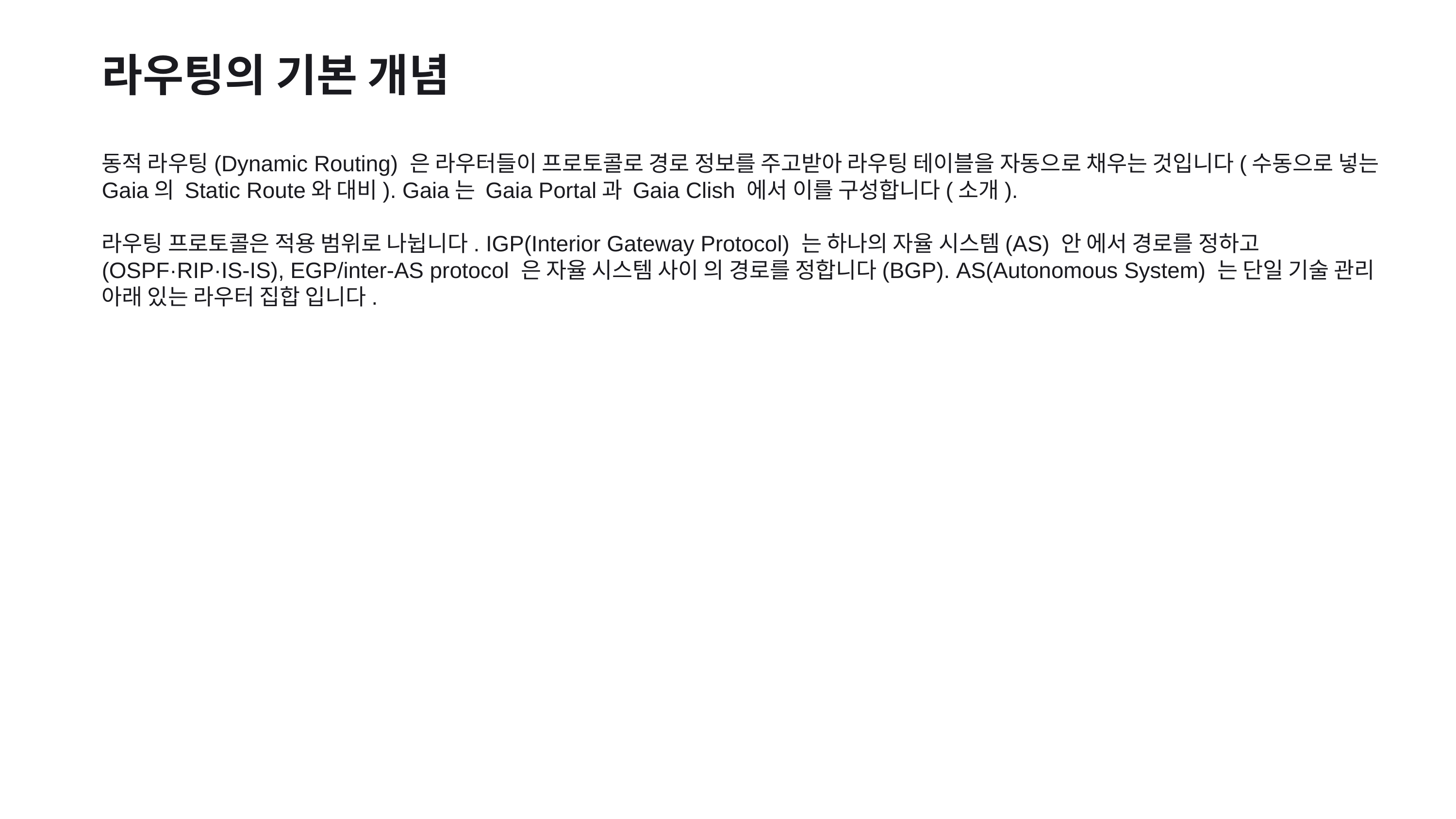

라우팅의 기본 개념
동적 라우팅(Dynamic Routing) 은 라우터들이 프로토콜로 경로 정보를 주고받아 라우팅 테이블을 자동으로 채우는 것입니다(수동으로 넣는 Gaia의 Static Route와 대비). Gaia는 Gaia Portal과 Gaia Clish 에서 이를 구성합니다(소개).

라우팅 프로토콜은 적용 범위로 나뉩니다. IGP(Interior Gateway Protocol) 는 하나의 자율 시스템(AS) 안 에서 경로를 정하고(OSPF·RIP·IS-IS), EGP/inter-AS protocol 은 자율 시스템 사이 의 경로를 정합니다(BGP). AS(Autonomous System) 는 단일 기술 관리 아래 있는 라우터 집합 입니다.